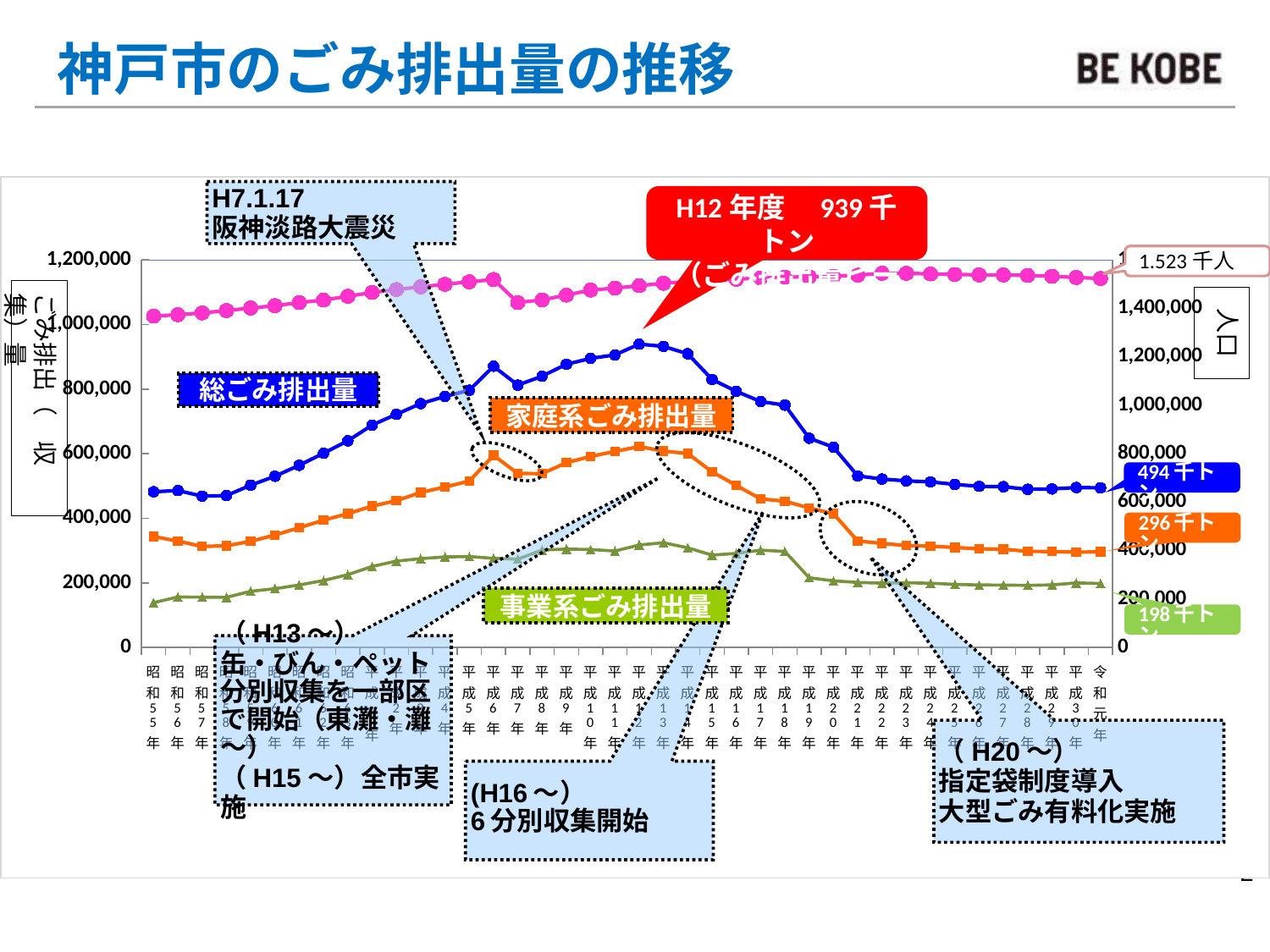

神戸市のごみ排出量の推移

### Chart

| Category | 人口（人） | 総ごみ収集量（ｔ） | 総ごみ収集量（ｔ） | 総ごみ収集量（ｔ） |
|---|---|---|---|---|
| 昭和55年 | 1367390.0 | 482103.0 | 343373.0 | 138730.0 |
| 昭和56年 | 1373790.0 | 485825.0 | 329504.0 | 156321.0 |
| 昭和57年 | 1380992.0 | 468543.0 | 312733.0 | 155810.0 |
| 昭和58年 | 1390734.0 | 470221.0 | 314975.0 | 155246.0 |
| 昭和59年 | 1401104.0 | 502429.0 | 328510.0 | 173919.0 |
| 昭和60年 | 1410834.0 | 530094.0 | 348100.0 | 181994.0 |
| 昭和61年 | 1423680.0 | 564113.0 | 370677.0 | 193436.0 |
| 昭和62年 | 1433982.0 | 601439.0 | 394160.0 | 207279.0 |
| 昭和63年 | 1449828.0 | 639774.0 | 414328.0 | 225446.0 |
| 平成元年 | 1465149.0 | 688440.0 | 437568.0 | 250872.0 |
| 平成2年 | 1477410.0 | 722015.0 | 454695.0 | 267320.0 |
| 平成3年 | 1488619.0 | 754856.0 | 479897.0 | 274959.0 |
| 平成4年 | 1499195.0 | 777206.0 | 496795.0 | 280411.0 |
| 平成5年 | 1509395.0 | 796333.0 | 514979.0 | 281354.0 |
| 平成6年 | 1518982.0 | 870577.0 | 594604.0 | 275973.0 |
| 平成7年 | 1423792.0 | 812314.0 | 538871.0 | 273443.0 |
| 平成8年 | 1434572.0 | 839866.0 | 538165.0 | 301701.0 |
| 平成9年 | 1454632.0 | 876804.0 | 572111.0 | 304693.0 |
| 平成10年 | 1475342.0 | 894880.0 | 591540.0 | 303340.0 |
| 平成11年 | 1483655.0 | 905677.0 | 607012.0 | 298665.0 |
| 平成12年 | 1493398.0 | 939247.0 | 621971.0 | 317276.0 |
| 平成13年 | 1503480.0 | 932133.0 | 607829.0 | 324304.0 |
| 平成14年 | 1510662.0 | 909154.0 | 600474.0 | 308680.0 |
| 平成15年 | 1516155.0 | 829721.0 | 543830.0 | 285891.0 |
| 平成16年 | 1520267.0 | 793042.0 | 501713.0 | 291329.0 |
| 平成17年 | 1525393.0 | 761441.0 | 460068.0 | 301373.0 |
| 平成18年 | 1528687.0 | 750278.0 | 452774.0 | 297504.0 |
| 平成19年 | 1530168.0 | 647974.0 | 432031.0 | 215943.0 |
| 平成20年 | 1533034.0 | 620121.0 | 413880.0 | 206241.0 |
| 平成21年 | 1536685.0 | 531086.0 | 329751.0 | 201335.0 |
| 平成22年 | 1544873.0 | 521339.0 | 322266.0 | 199073.0 |
| 平成23年 | 1544496.0 | 515773.0 | 315621.0 | 200152.0 |
| 平成24年 | 1542128.0 | 512645.0 | 313797.0 | 198848.0 |
| 平成25年 | 1539751.0 | 504920.0 | 309524.0 | 195396.0 |
| 平成26年 | 1537864.0 | 498903.0 | 305468.0 | 193435.0 |
| 平成27年 | 1537860.0 | 497567.0 | 304289.0 | 193278.0 |
| 平成28年 | 1535765.0 | 489735.0 | 297634.0 | 192101.0 |
| 平成29年 | 1532153.0 | 490885.0 | 297183.0 | 193702.0 |
| 平成30年 | 1527407.0 | 495183.0 | 295245.0 | 199938.0 |
| 令和元年 | 1522944.0 | 494167.0 | 296126.0 | 198041.0 |
H7.1.17
阪神淡路大震災
H12年度　939千トン
（ごみ排出量ピーク)
1.523千人
ごみ排出（　収集）量
人口
総ごみ排出量
家庭系ごみ排出量

事業系ごみ排出量
（H13～）
缶・びん・ペット
分別収集を一部区で開始（東灘・灘～）
（H15～）全市実施
（H20～）
指定袋制度導入
大型ごみ有料化実施